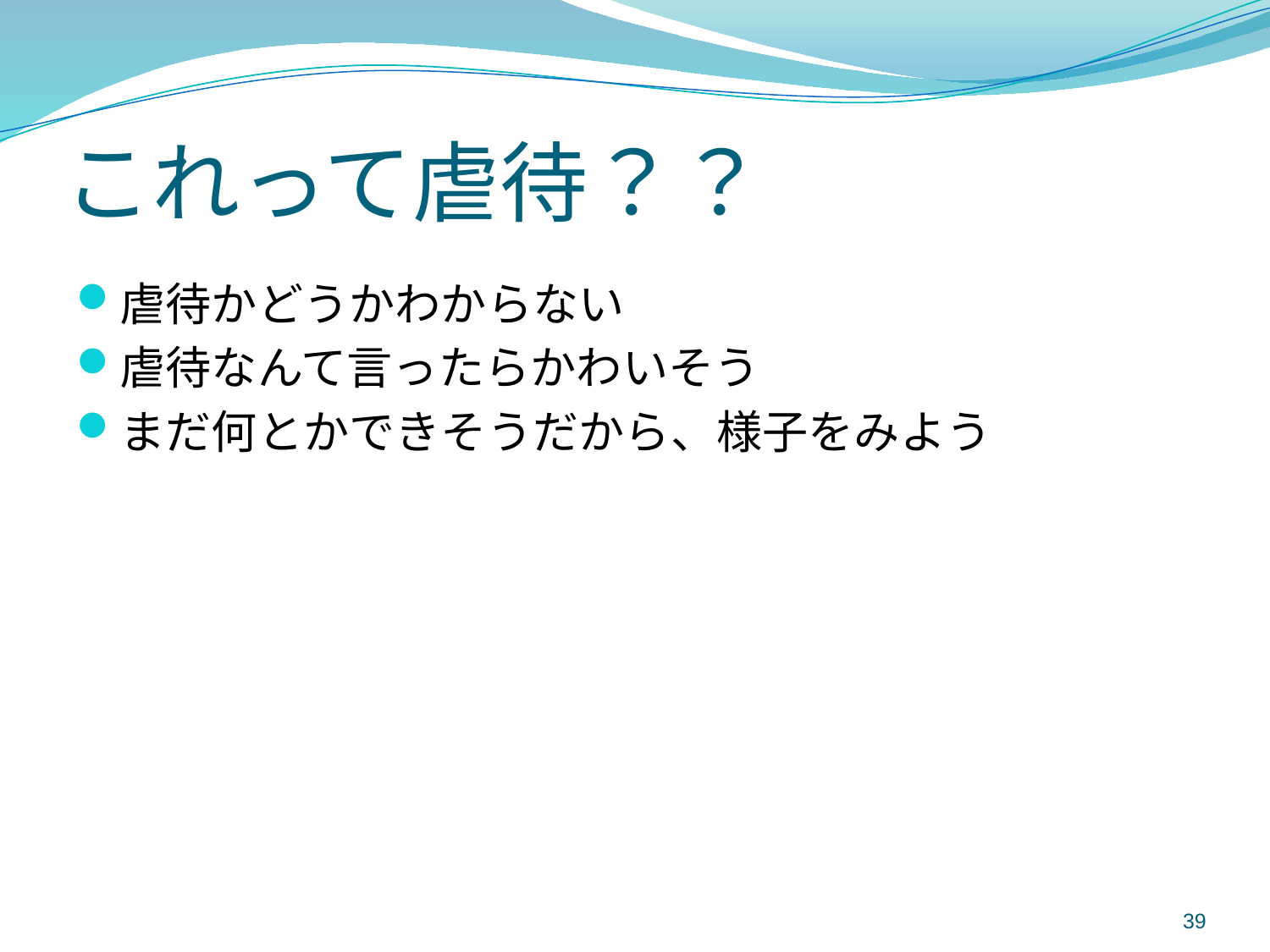

# これって虐待？？
虐待かどうかわからない
虐待なんて言ったらかわいそう
まだ何とかできそうだから、様子をみよう
39